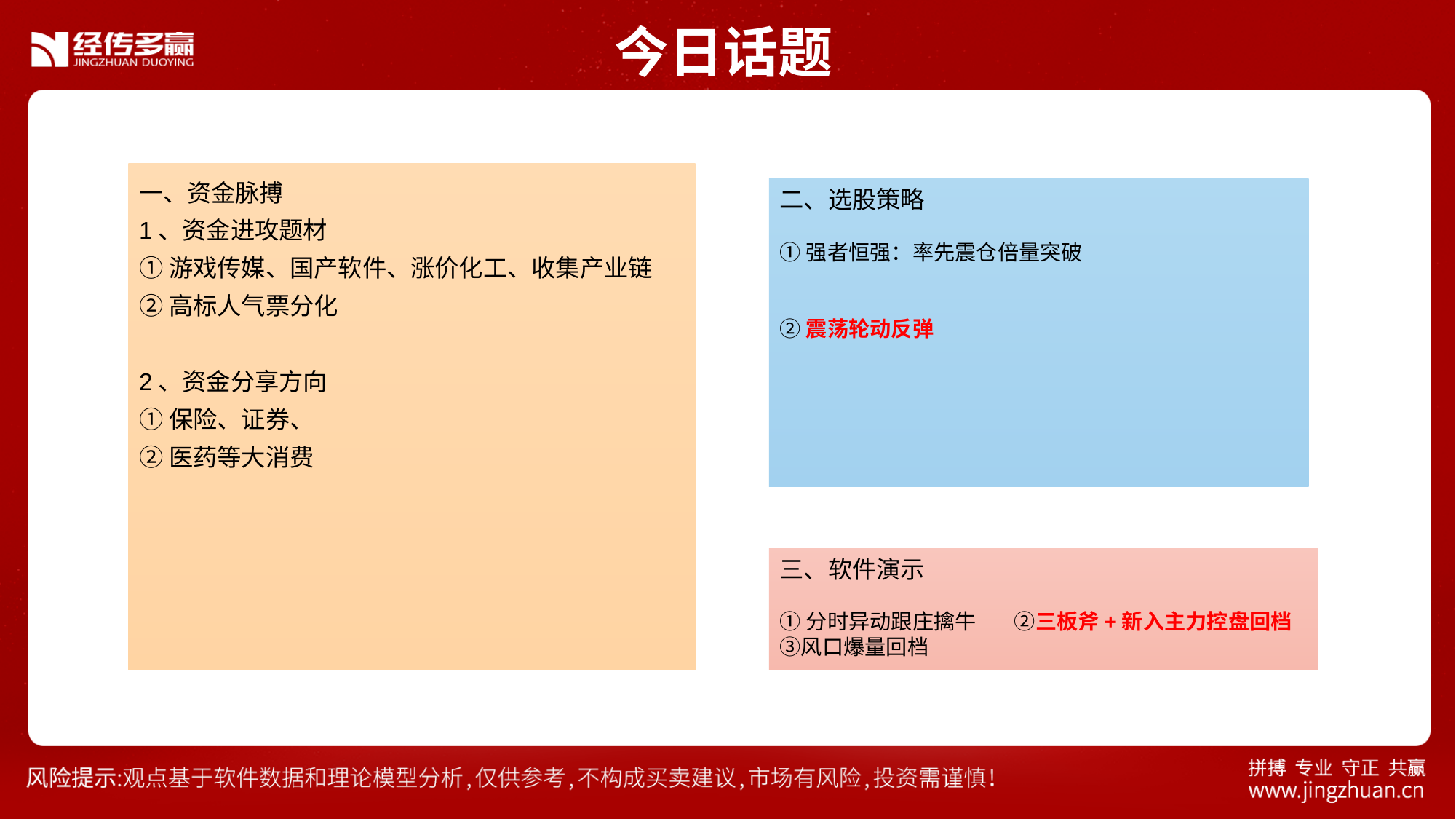

今日话题
一、资金脉搏
1、资金进攻题材
①游戏传媒、国产软件、涨价化工、收集产业链
②高标人气票分化

2、资金分享方向
①保险、证券、
②医药等大消费

二、选股策略

①强者恒强：率先震仓倍量突破

②震荡轮动反弹

三、软件演示

①分时异动跟庄擒牛        ②三板斧+新入主力控盘回档    ③风口爆量回档